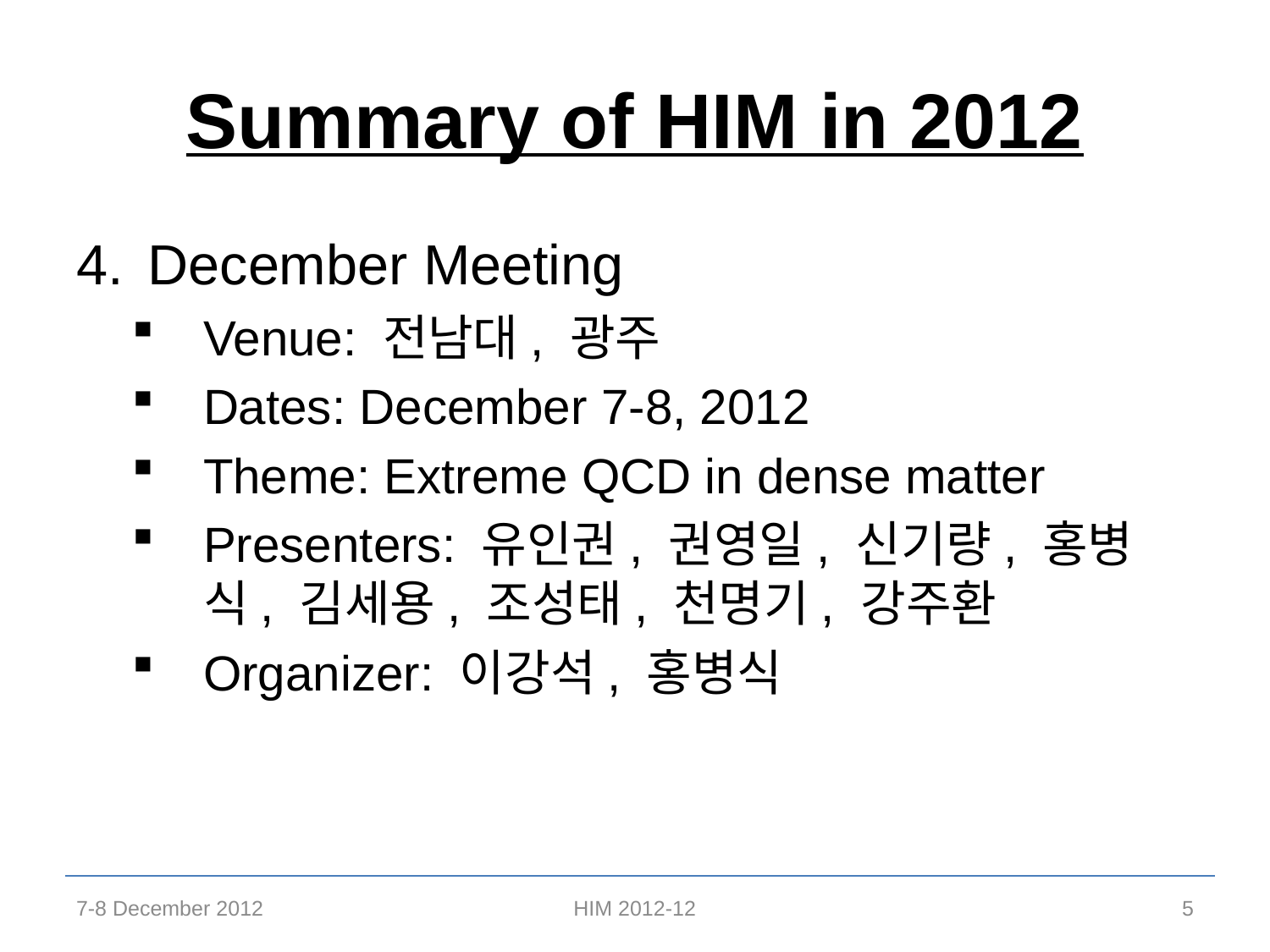

# Summary of HIM in 2012
December Meeting
Venue: 전남대, 광주
Dates: December 7-8, 2012
Theme: Extreme QCD in dense matter
Presenters: 유인권, 권영일, 신기량, 홍병식, 김세용, 조성태, 천명기, 강주환
Organizer: 이강석, 홍병식
7-8 December 2012
HIM 2012-12
5